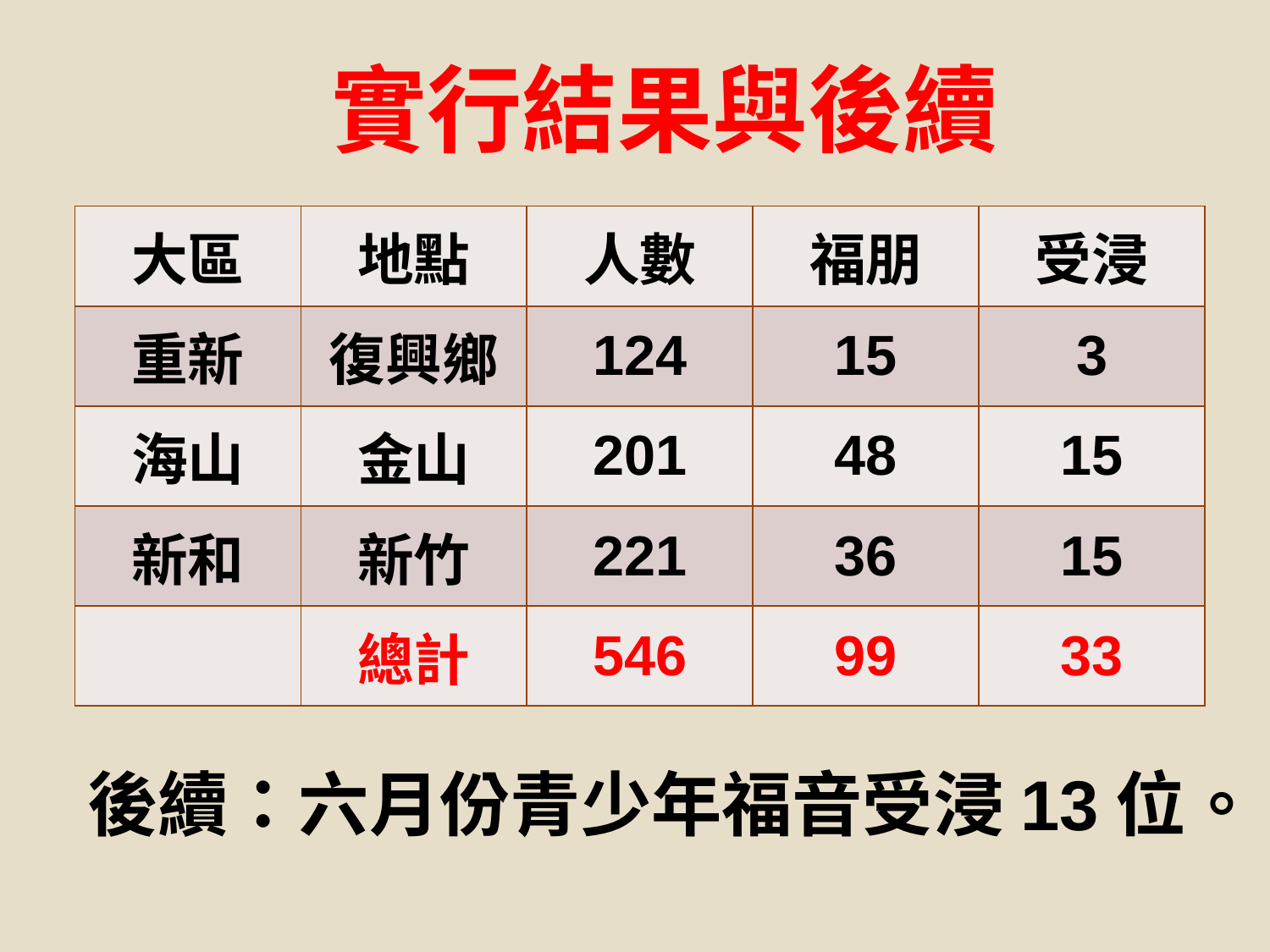

實行結果與後續
| 大區 | 地點 | 人數 | 福朋 | 受浸 |
| --- | --- | --- | --- | --- |
| 重新 | 復興鄉 | 124 | 15 | 3 |
| 海山 | 金山 | 201 | 48 | 15 |
| 新和 | 新竹 | 221 | 36 | 15 |
|  | 總計 | 546 | 99 | 33 |
後續：六月份青少年福音受浸13位。